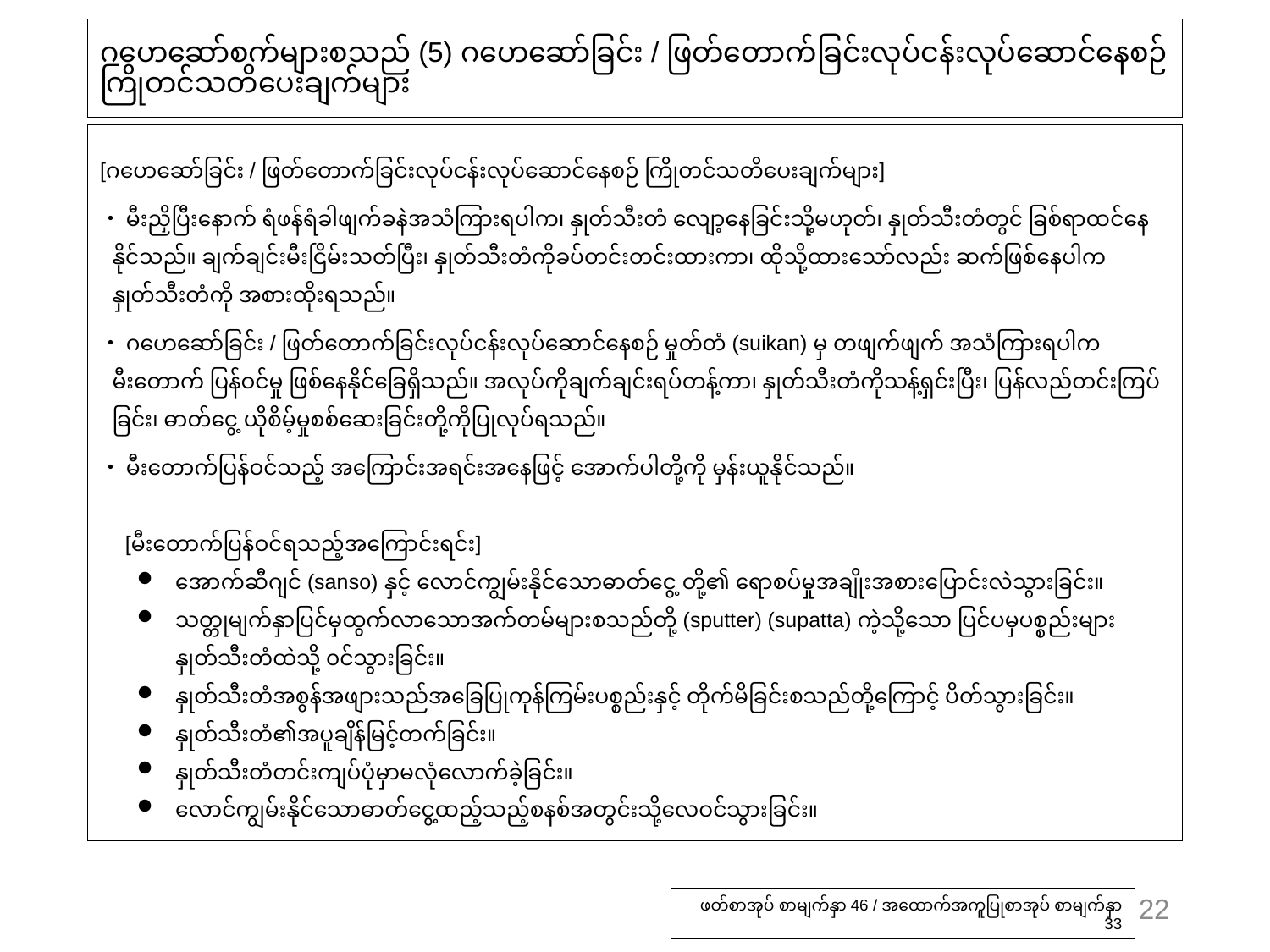

# ဂဟေဆော်စက်များစသည် (5) ဂဟေဆော်ခြင်း / ဖြတ်တောက်ခြင်းလုပ်ငန်းလုပ်ဆောင်နေစဉ် ကြိုတင်သတိပေးချက်များ
[ဂဟေဆော်ခြင်း / ဖြတ်တောက်ခြင်းလုပ်ငန်းလုပ်ဆောင်နေစဉ် ကြိုတင်သတိပေးချက်များ]
・မီးညှိပြီးနောက် ရံဖန်ရံခါဖျက်ခနဲအသံကြားရပါက၊ နှုတ်သီးတံ လျော့နေခြင်းသို့မဟုတ်၊ နှုတ်သီးတံတွင် ခြစ်ရာထင်နေနိုင်သည်။ ချက်ချင်းမီးငြိမ်းသတ်ပြီး၊ နှုတ်သီးတံကိုခပ်တင်းတင်းထားကာ၊ ထိုသို့ထားသော်လည်း ဆက်ဖြစ်နေပါက နှုတ်သီးတံကို အစားထိုးရသည်။
・ဂဟေဆော်ခြင်း / ဖြတ်တောက်ခြင်းလုပ်ငန်းလုပ်ဆောင်နေစဉ် မှုတ်တံ (suikan) မှ တဖျက်ဖျက် အသံကြားရပါက မီးတောက် ပြန်ဝင်မှု ဖြစ်နေနိုင်ခြေရှိသည်။ အလုပ်ကိုချက်ချင်းရပ်တန့်ကာ၊ နှုတ်သီးတံကိုသန့်ရှင်းပြီး၊ ပြန်လည်တင်းကြပ်ခြင်း၊ ဓာတ်ငွေ့ ယိုစိမ့်မှုစစ်ဆေးခြင်းတို့ကိုပြုလုပ်ရသည်။
・မီးတောက်ပြန်ဝင်သည့် အကြောင်းအရင်းအနေဖြင့် အောက်ပါတို့ကို မှန်းယူနိုင်သည်။

[မီးတောက်ပြန်ဝင်ရသည့်အကြောင်းရင်း]
အောက်ဆီဂျင် (sanso) နှင့် လောင်ကျွမ်းနိုင်သောဓာတ်ငွေ့ တို့၏ ရောစပ်မှုအချိုးအစားပြောင်းလဲသွားခြင်း။
သတ္တုမျက်နှာပြင်မှထွက်လာသောအက်တမ်များစသည်တို့ (sputter) (supatta) ကဲ့သို့သော ပြင်ပမှပစ္စည်းများ နှုတ်သီးတံထဲသို့ ၀င်သွားခြင်း။
နှုတ်သီးတံအစွန်အဖျားသည်အခြေပြုကုန်ကြမ်းပစ္စည်းနှင့် တိုက်မိခြင်းစသည်တို့ကြောင့် ပိတ်သွားခြင်း။
နှုတ်သီးတံ၏အပူချိန်မြင့်တက်ခြင်း။
နှုတ်သီးတံတင်းကျပ်ပုံမှာမလုံလောက်ခဲ့ခြင်း။
လောင်ကျွမ်းနိုင်သောဓာတ်ငွေ့ထည့်သည့်စနစ်အတွင်းသို့လေဝင်သွားခြင်း။
22
ဖတ်စာအုပ် စာမျက်နှာ 46 / အထောက်အကူပြုစာအုပ် စာမျက်နှာ 33